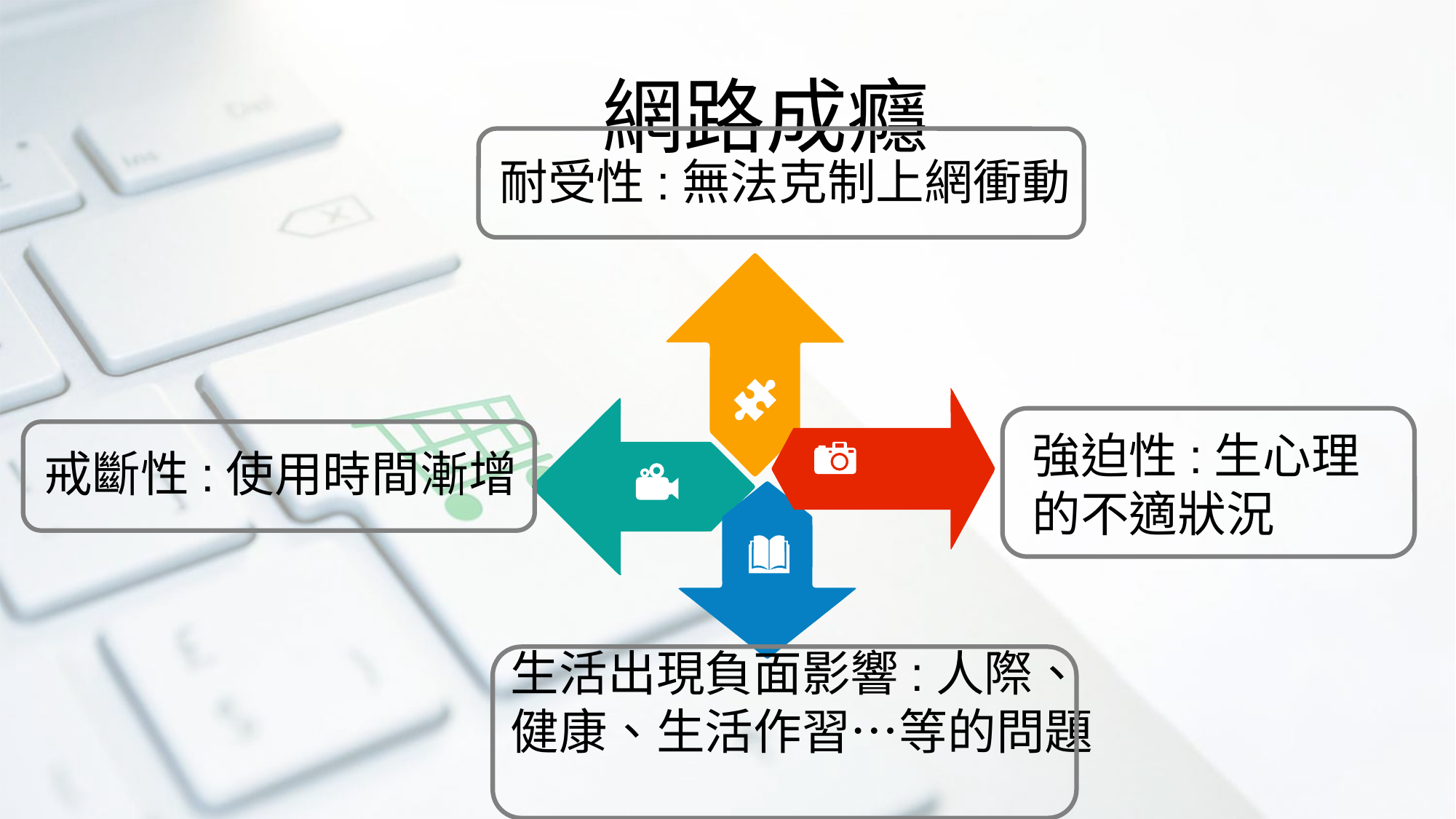

網路成癮

耐受性:無法克制上網衝動

強迫性:生心理的不適狀況

戒斷性:使用時間漸增

生活出現負面影響:人際、健康、生活作習…等的問題